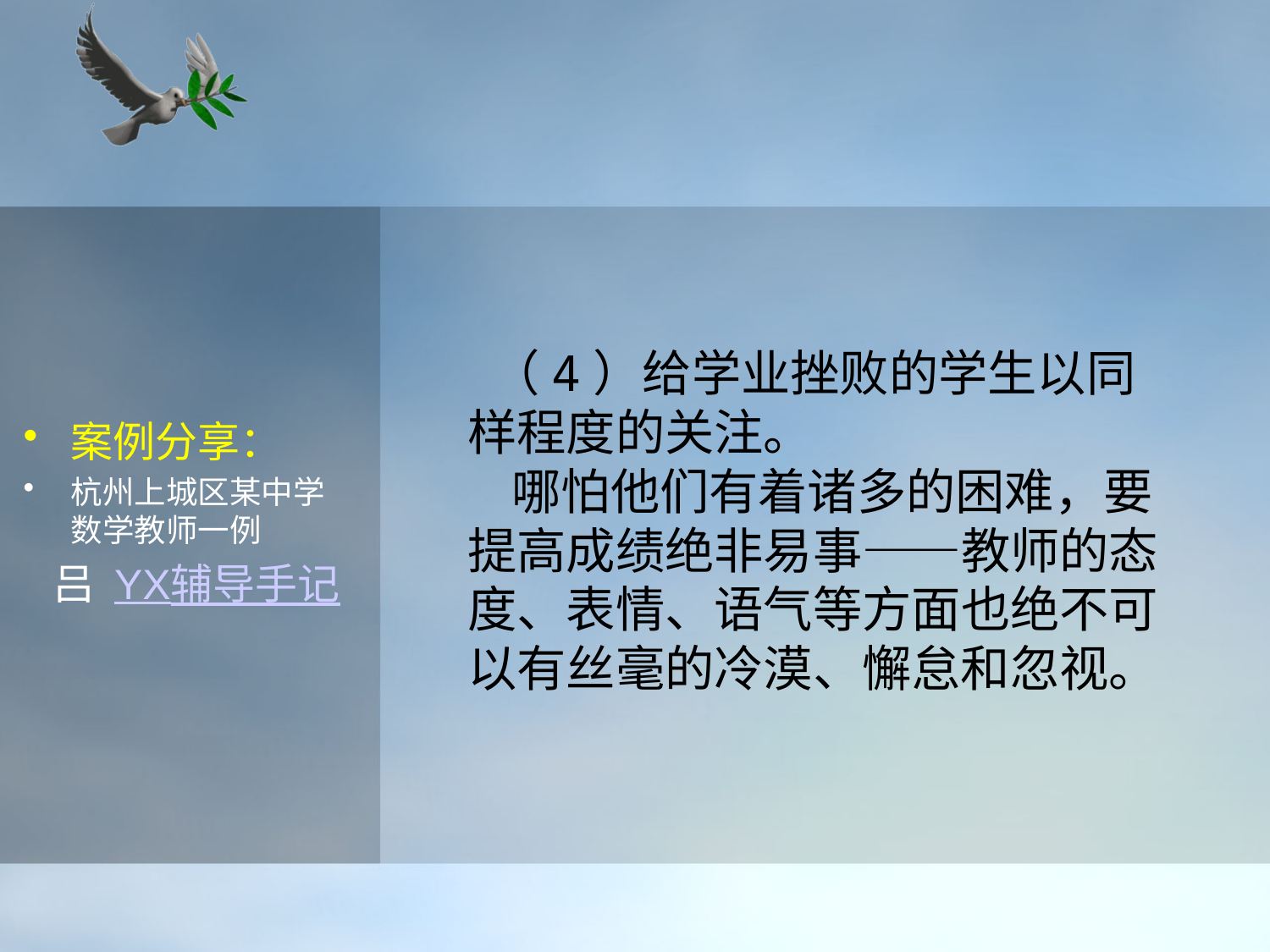

案例分享：
杭州上城区某中学数学教师一例
  吕 YX辅导手记
# （4）给学业挫败的学生以同样程度的关注。 哪怕他们有着诸多的困难，要提高成绩绝非易事——教师的态度、表情、语气等方面也绝不可以有丝毫的冷漠、懈怠和忽视。